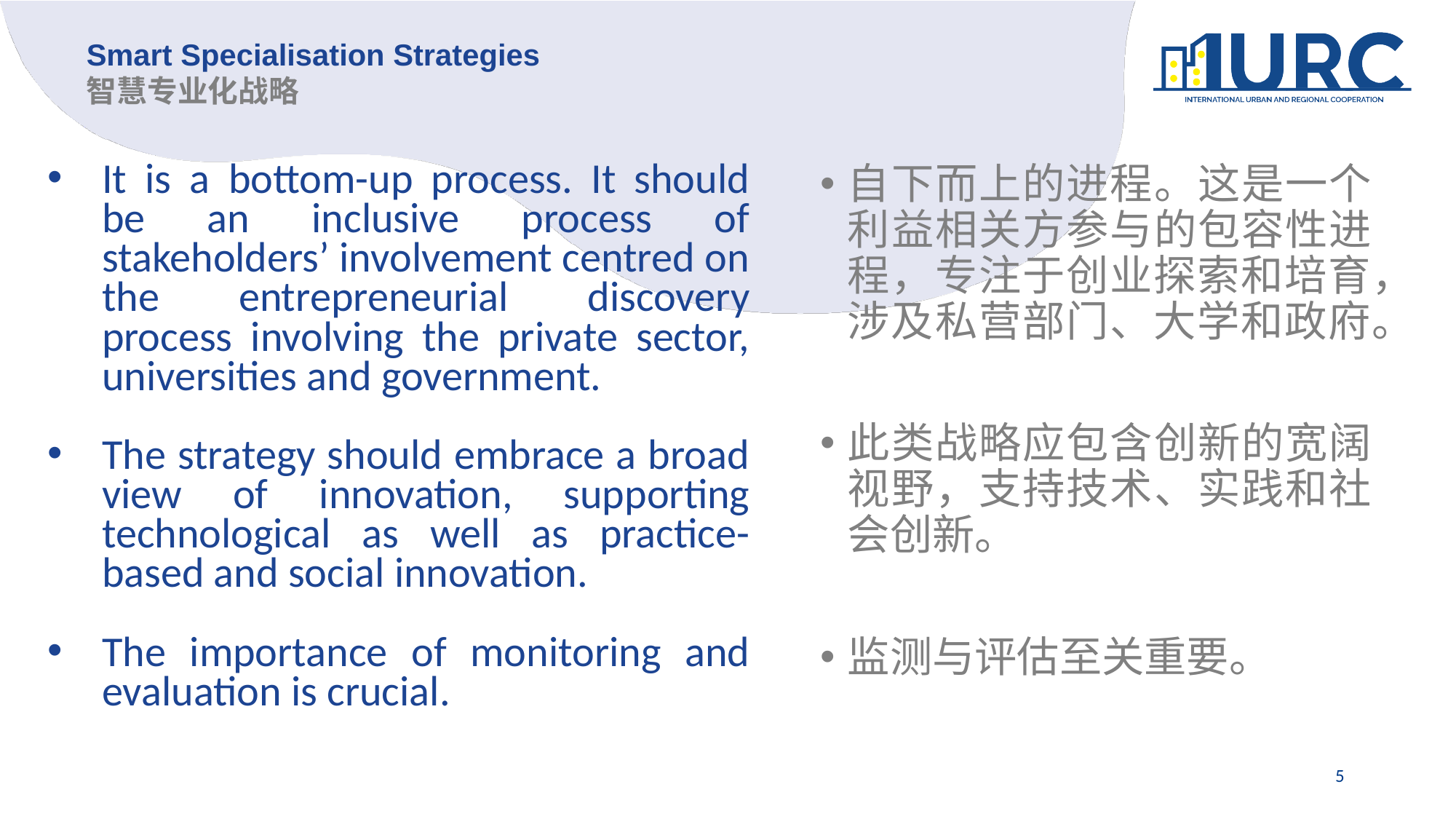

# Smart Specialisation Strategies 智慧专业化战略
It is a bottom-up process. It should be an inclusive process of stakeholders’ involvement centred on the entrepreneurial discovery process involving the private sector, universities and government.

The strategy should embrace a broad view of innovation, supporting technological as well as practice-based and social innovation.

The importance of monitoring and evaluation is crucial.
自下而上的进程。这是一个利益相关方参与的包容性进程，专注于创业探索和培育，涉及私营部门、大学和政府。

此类战略应包含创新的宽阔视野，支持技术、实践和社会创新。

监测与评估至关重要。

5